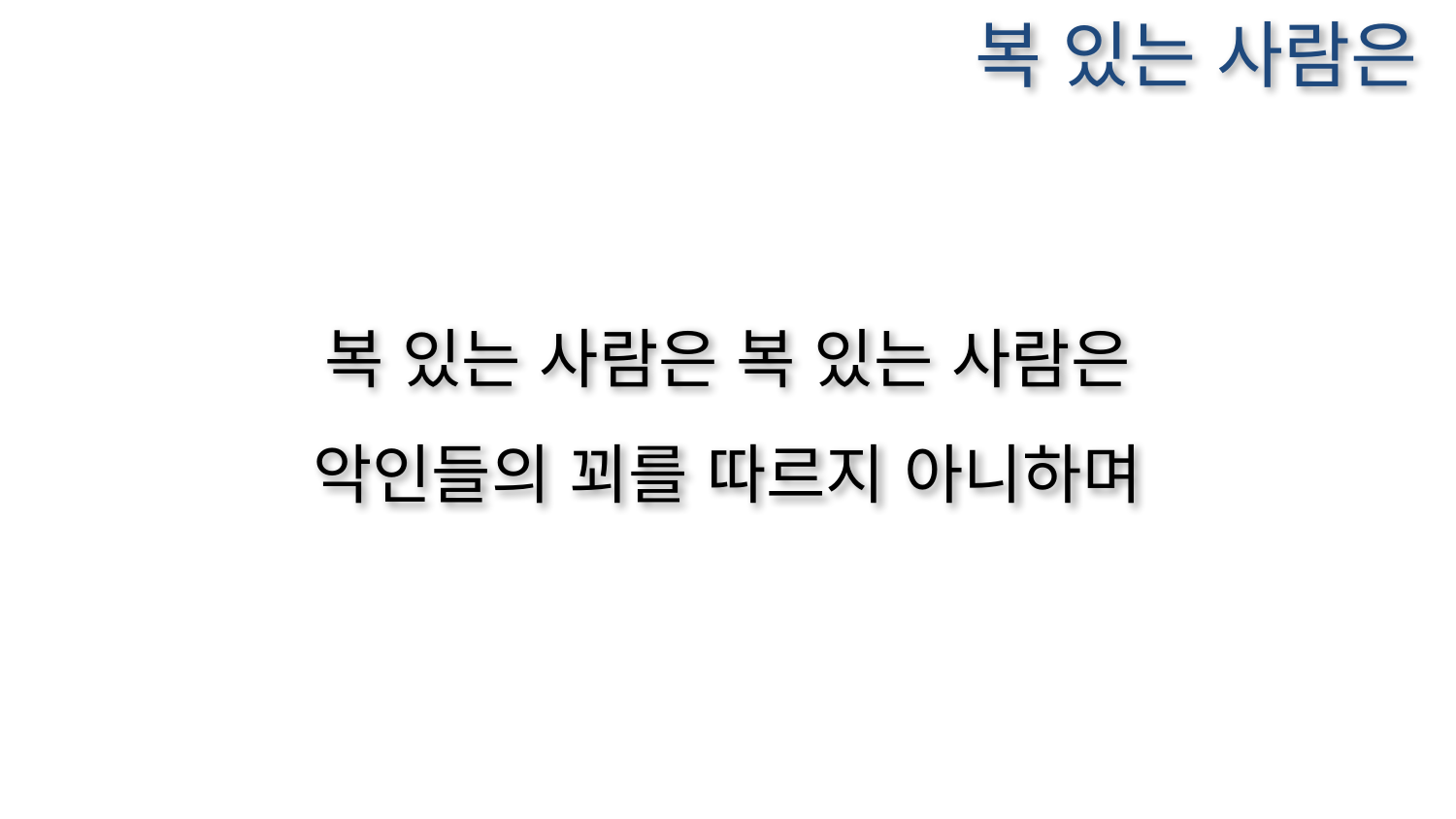

복 있는 사람은
복 있는 사람은 복 있는 사람은
악인들의 꾀를 따르지 아니하며